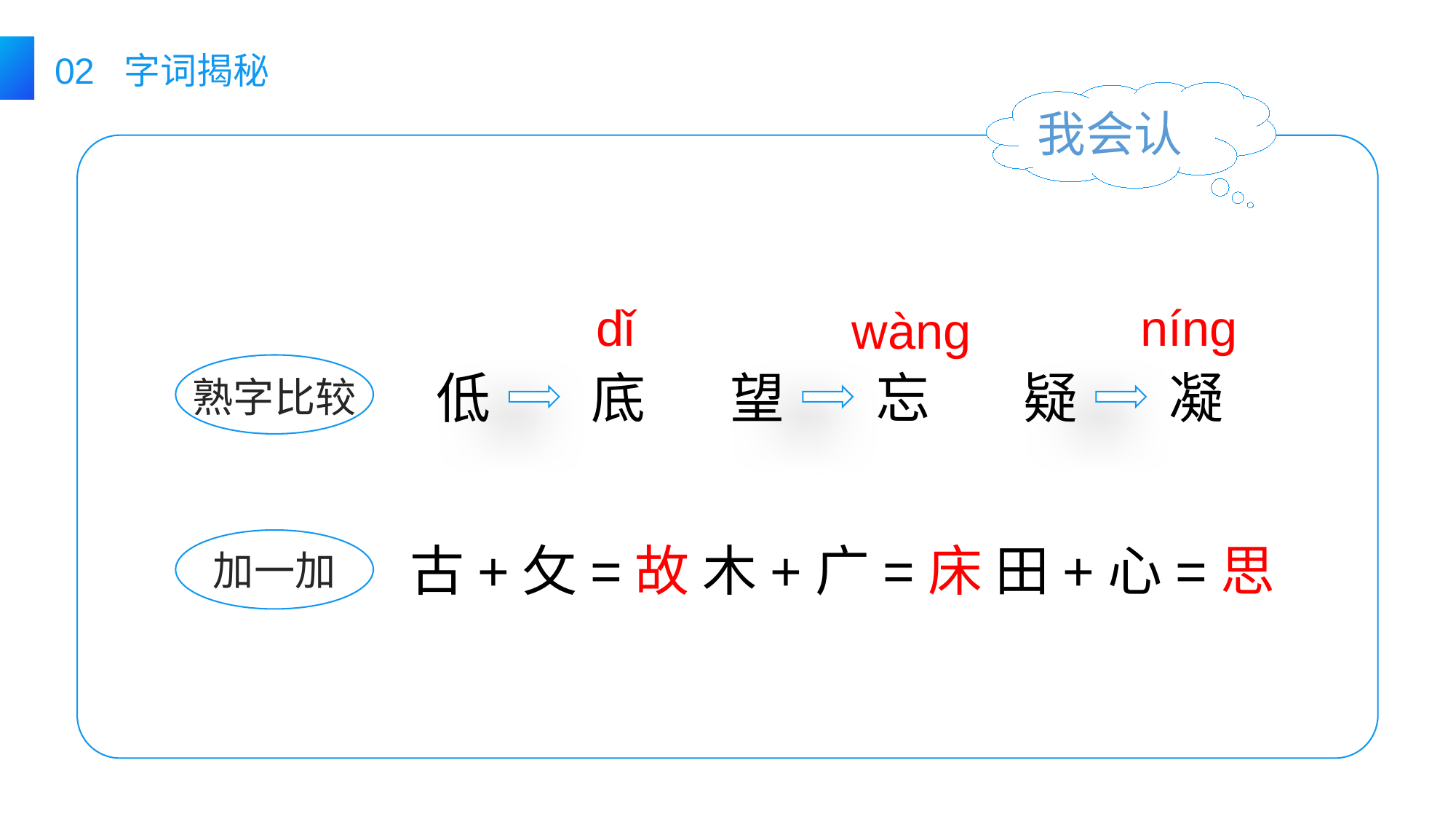

02  字词揭秘
我会认

dǐ
低
底

níng
疑
凝

wàng
望
忘

熟字比较

加一加
古+攵=故
木+广=床
田+心=思